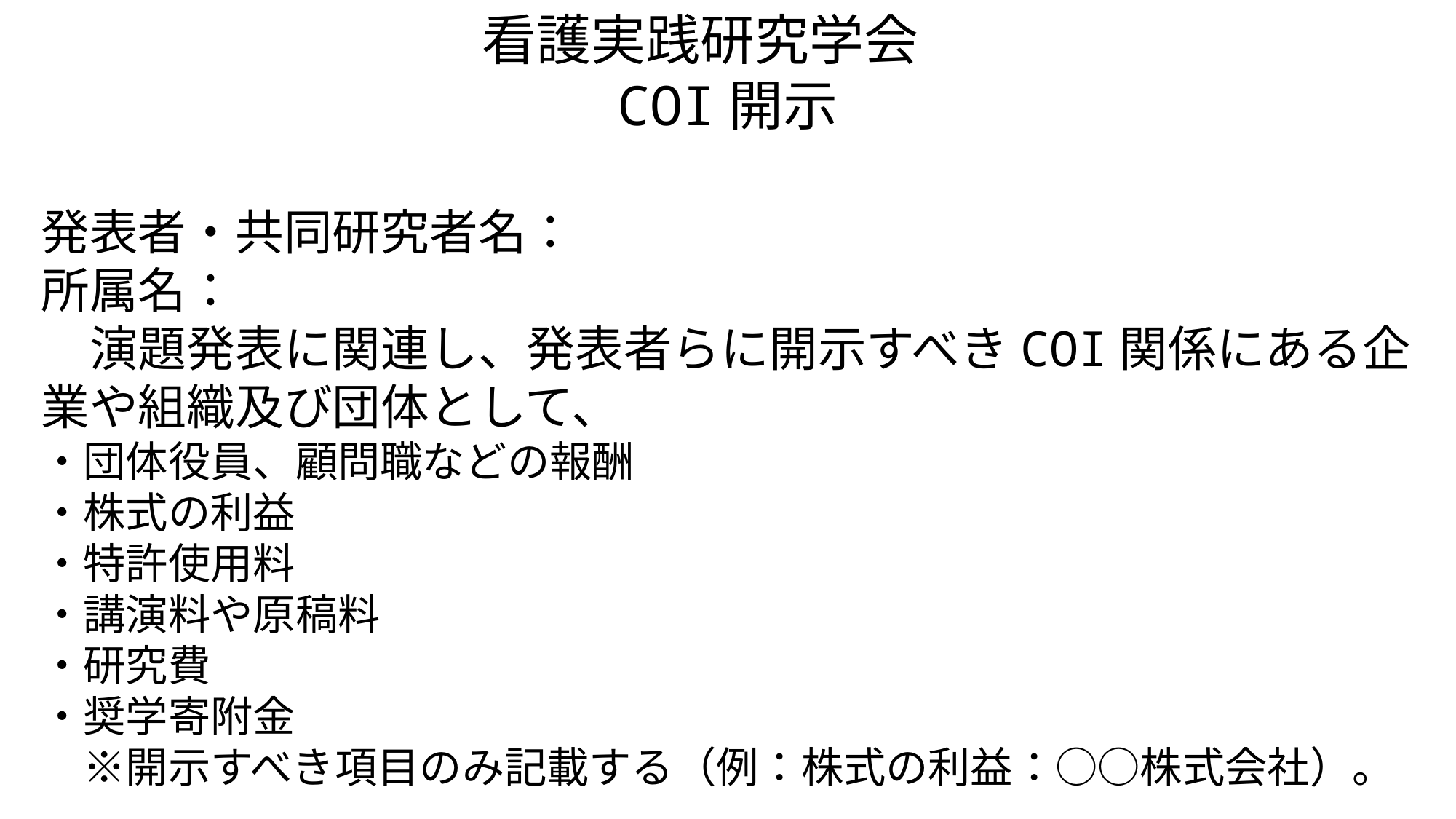

看護実践研究学会
COI開示

発表者・共同研究者名：
所属名：
　演題発表に関連し、発表者らに開示すべきCOI関係にある企業や組織及び団体として、
・団体役員、顧問職などの報酬
・株式の利益
・特許使用料
・講演料や原稿料
・研究費
・奨学寄附金
　※開示すべき項目のみ記載する（例：株式の利益：○○株式会社）。